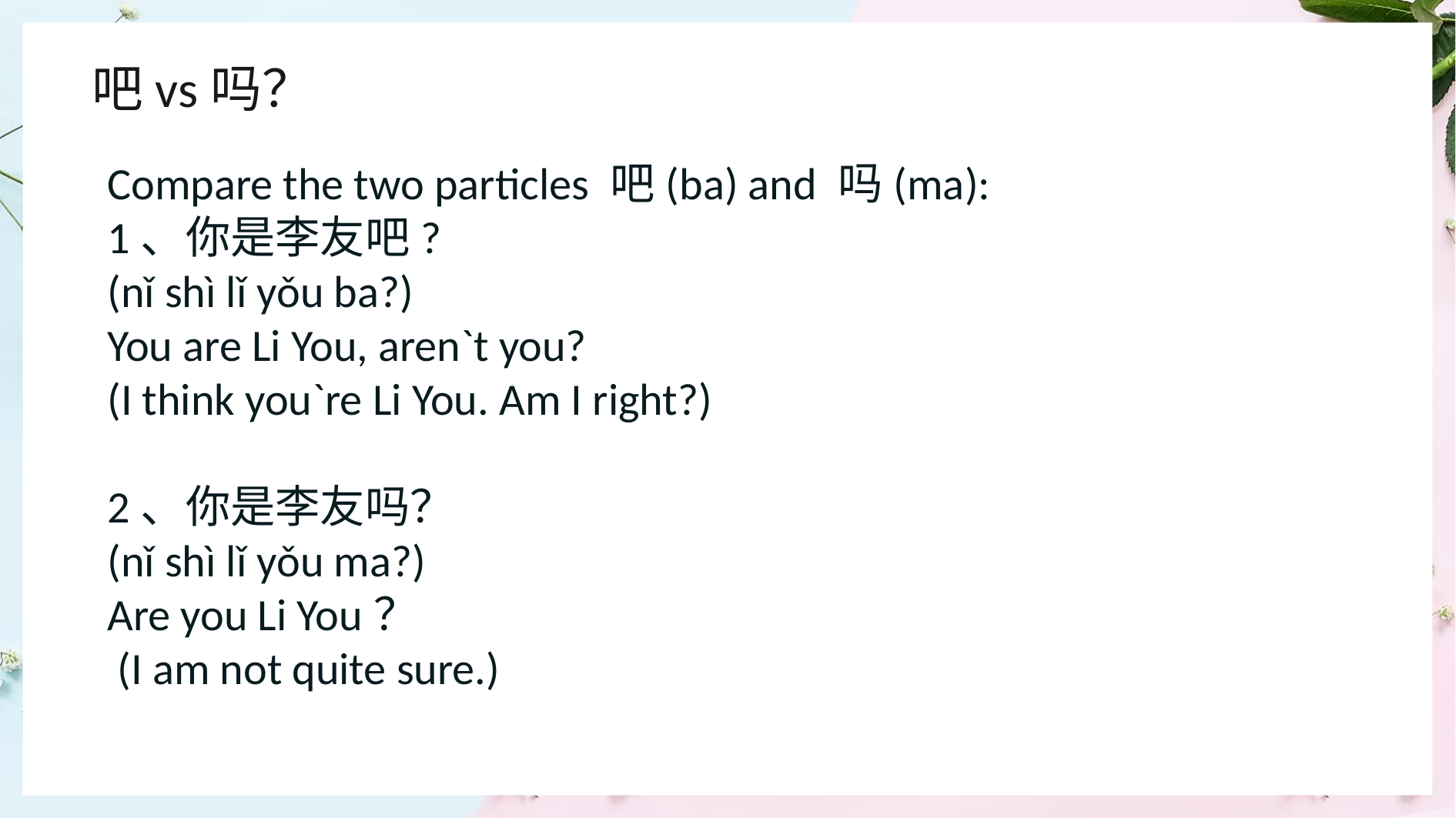

吧vs吗？
Compare the two particles 吧(ba) and 吗(ma):
1、你是李友吧?
(nǐ shì lǐ yǒu ba?)
You are Li You, aren`t you?
(I think you`re Li You. Am I right?)

2、你是李友吗？
(nǐ shì lǐ yǒu ma?)
Are you Li You？
 (I am not quite sure.)
1